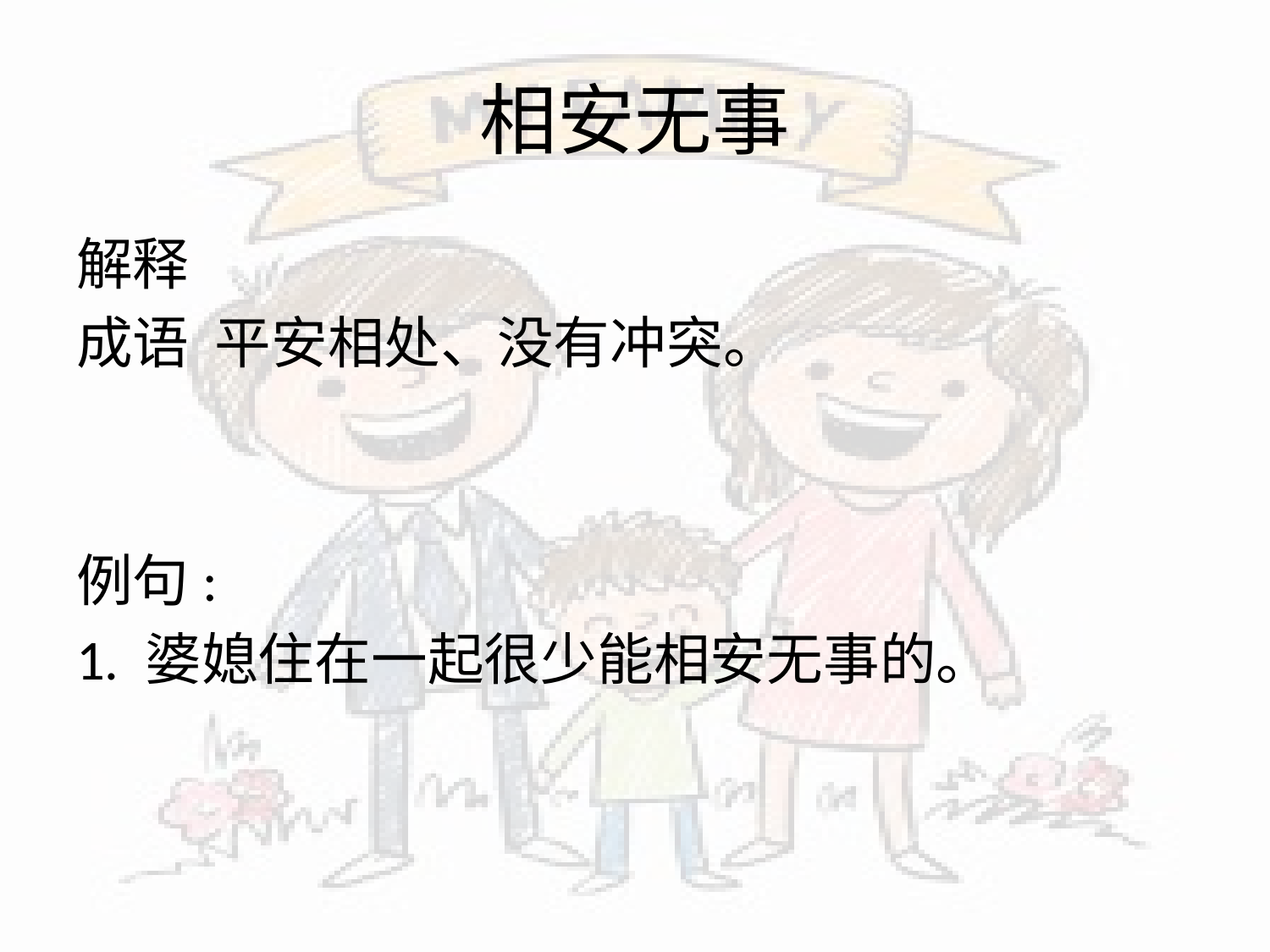

# 相安无事
解释
成语  平安相处、没有冲突。

例句:
1. 婆媳住在一起很少能相安无事的。